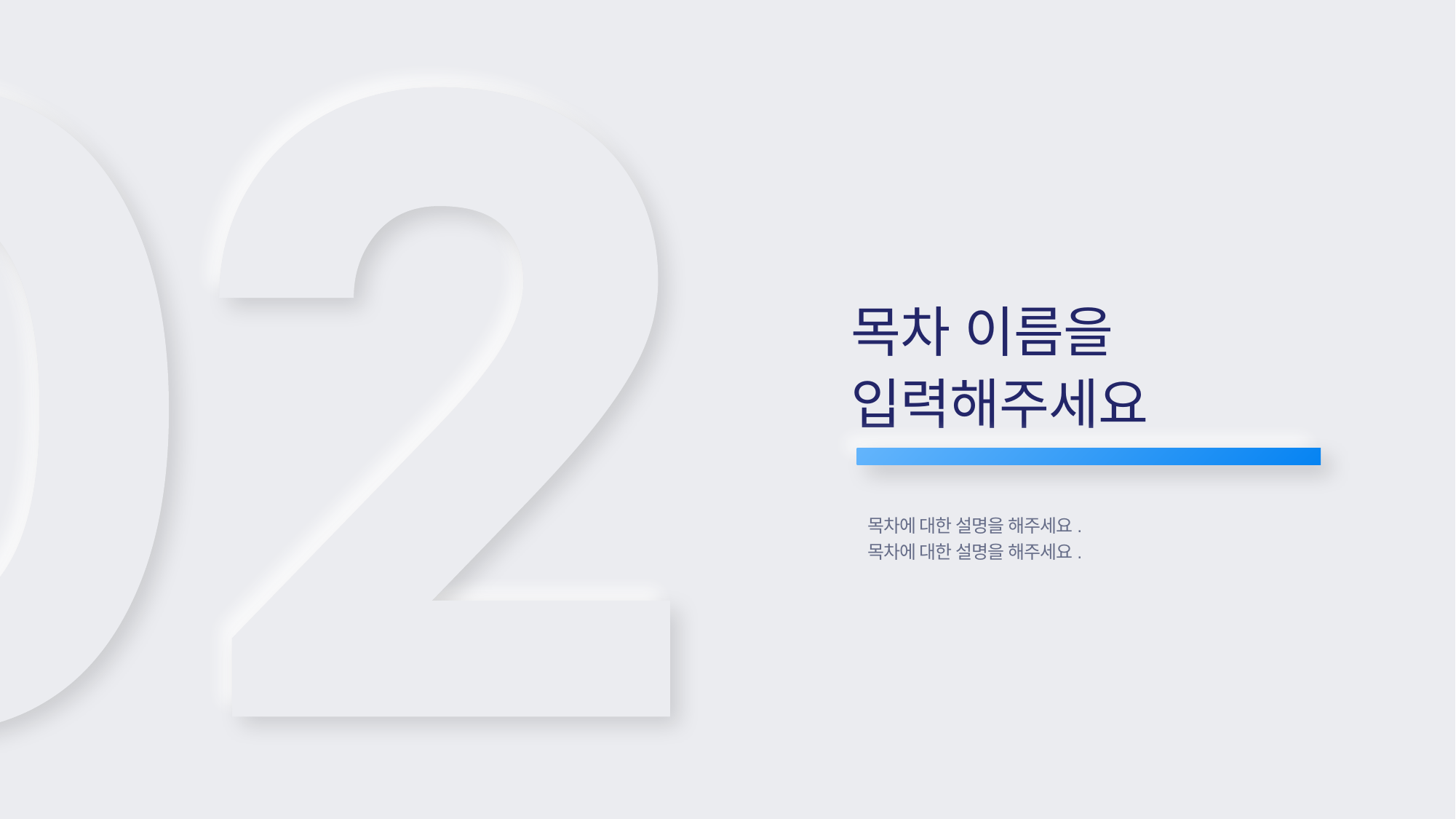

목차 이름을
입력해주세요

목차에 대한 설명을 해주세요.
목차에 대한 설명을 해주세요.